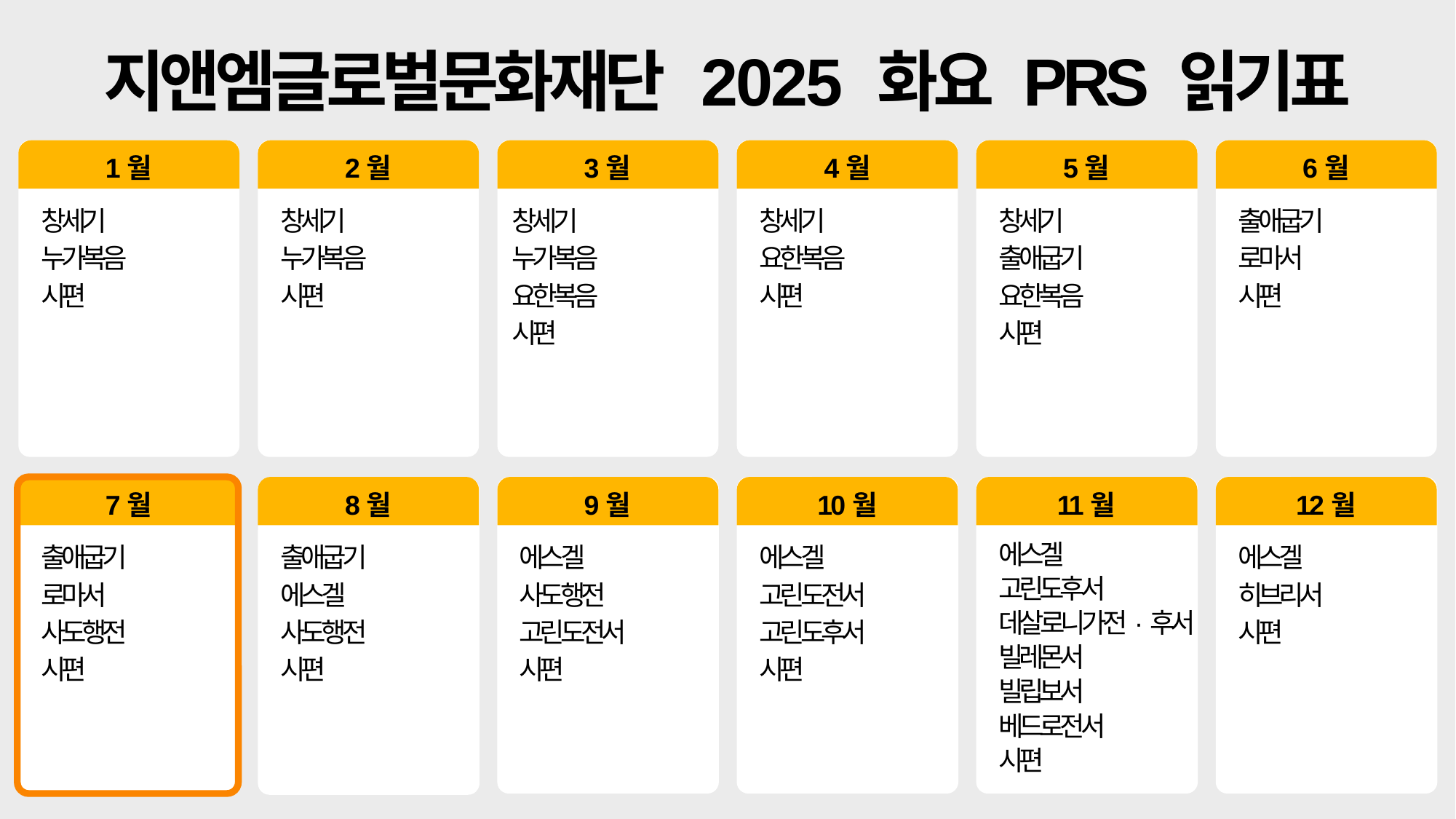

지앤엠글로벌문화재단 2025 화요 PRS 읽기표

1월
2월
3월
4월
5월
6월
창세기
누가복음
시편

창세기
누가복음
시편
창세기
누가복음
요한복음
시편

창세기
요한복음
시편
창세기
출애굽기
요한복음
시편
출애굽기
로마서
시편

7월
8월
9월
10월
11월
12월
출애굽기
로마서
사도행전
시편
출애굽기
에스겔
사도행전
시편
에스겔
사도행전
고린도전서
시편
에스겔
고린도전서
고린도후서
시편
에스겔
고린도후서
데살로니가전·후서
빌레몬서
빌립보서
베드로전서
시편
에스겔
히브리서
시편